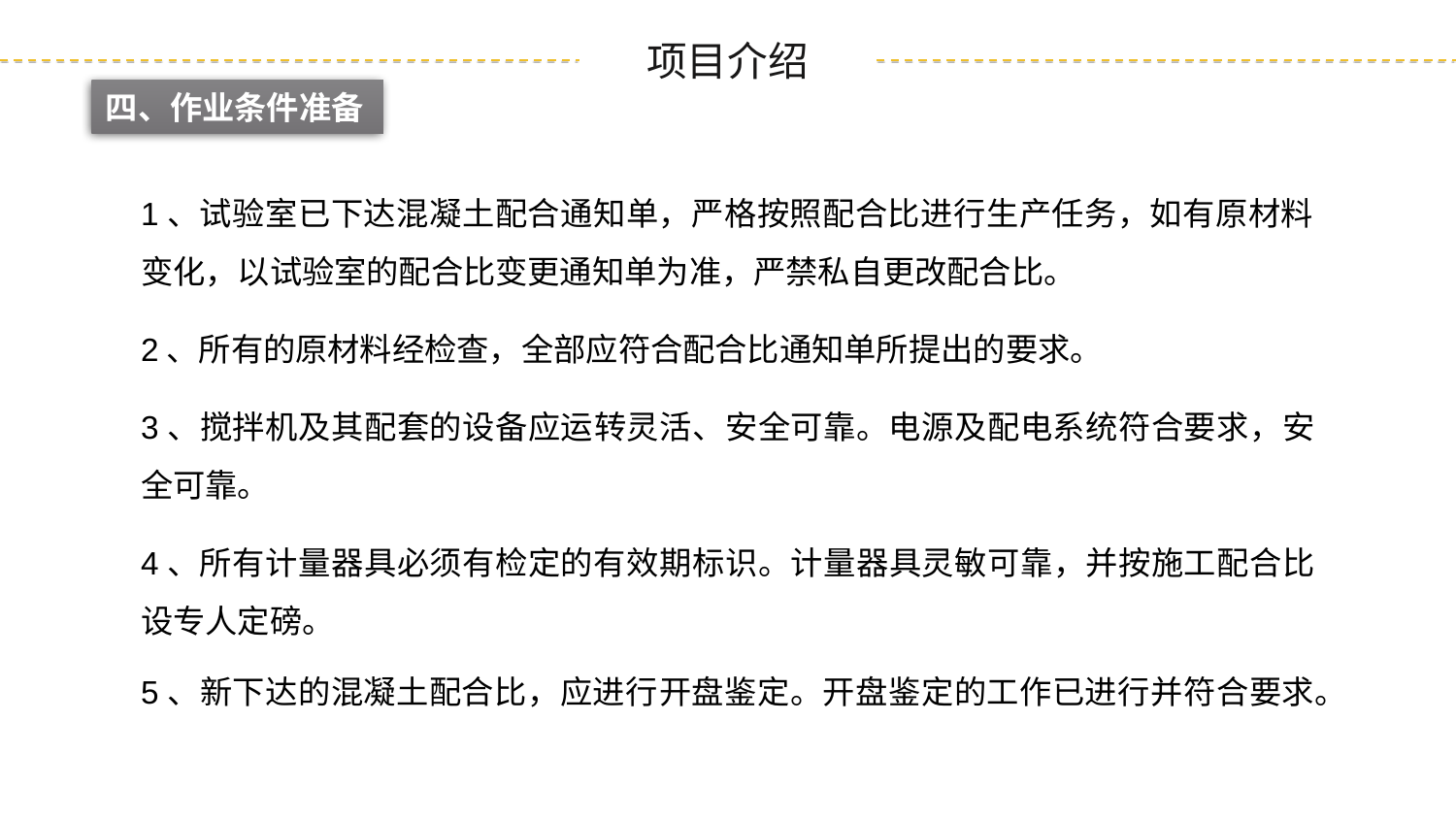

四、作业条件准备
1、试验室已下达混凝土配合通知单，严格按照配合比进行生产任务，如有原材料变化，以试验室的配合比变更通知单为准，严禁私自更改配合比。
2、所有的原材料经检查，全部应符合配合比通知单所提出的要求。
3、搅拌机及其配套的设备应运转灵活、安全可靠。电源及配电系统符合要求，安全可靠。
4、所有计量器具必须有检定的有效期标识。计量器具灵敏可靠，并按施工配合比设专人定磅。
5、新下达的混凝土配合比，应进行开盘鉴定。开盘鉴定的工作已进行并符合要求。